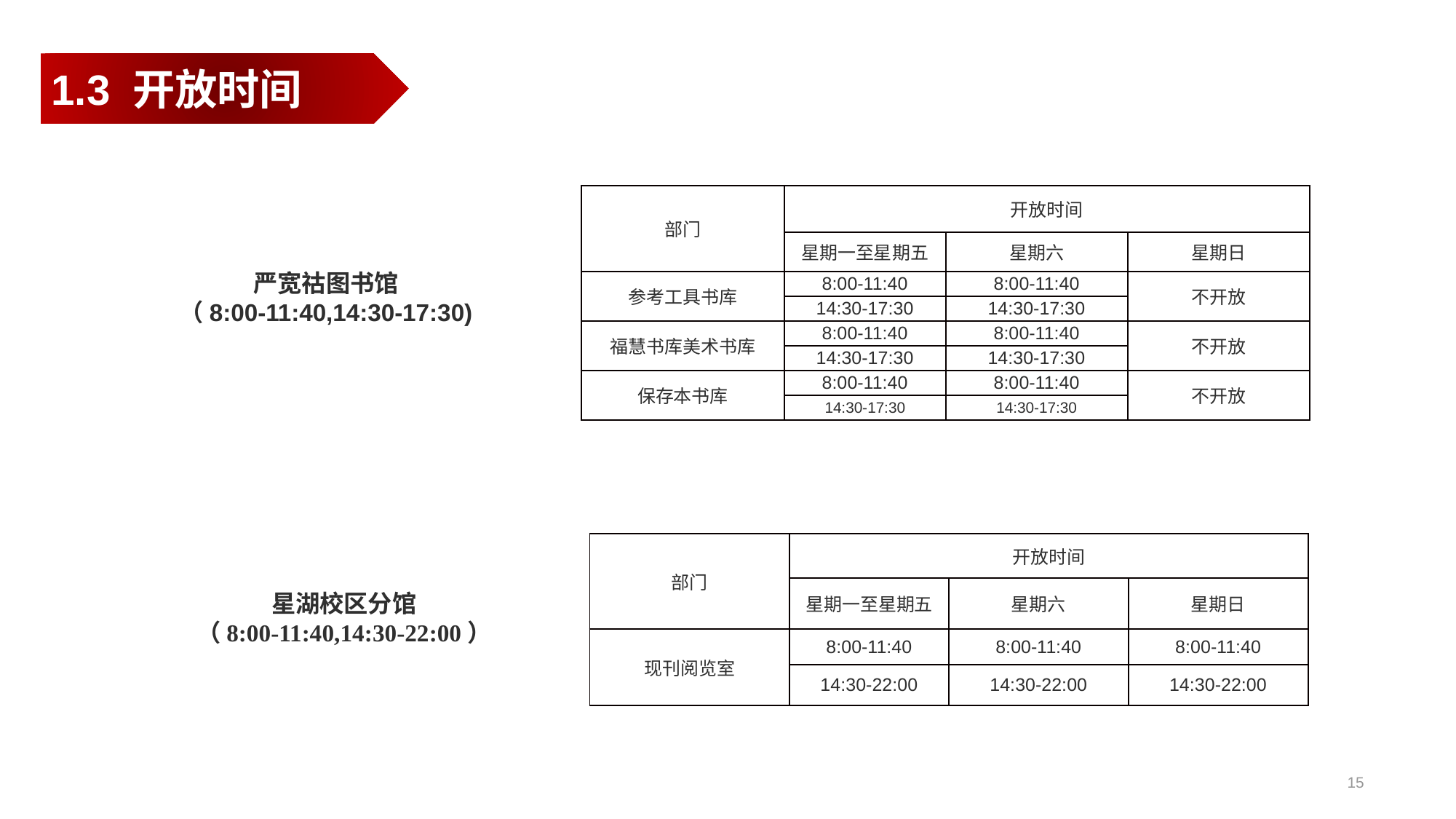

1.3 开放时间
| 部门 | 开放时间 |  |  |
| --- | --- | --- | --- |
|  | 星期一至星期五 | 星期六 | 星期日 |
| 参考工具书库 | 8:00-11:40 | 8:00-11:40 | 不开放 |
|  | 14:30-17:30 | 14:30-17:30 |  |
| 福慧书库美术书库 | 8:00-11:40 | 8:00-11:40 | 不开放 |
|  | 14:30-17:30 | 14:30-17:30 |  |
| 保存本书库 | 8:00-11:40 | 8:00-11:40 | 不开放 |
|  | 14:30-17:30 | 14:30-17:30 |  |
严宽祜图书馆
（8:00-11:40,14:30-17:30)
| 部门 | 开放时间 |  |  |
| --- | --- | --- | --- |
|  | 星期一至星期五 | 星期六 | 星期日 |
| 现刊阅览室 | 8:00-11:40 | 8:00-11:40 | 8:00-11:40 |
|  | 14:30-22:00 | 14:30-22:00 | 14:30-22:00 |
星湖校区分馆
（8:00-11:40,14:30-22:00）
15